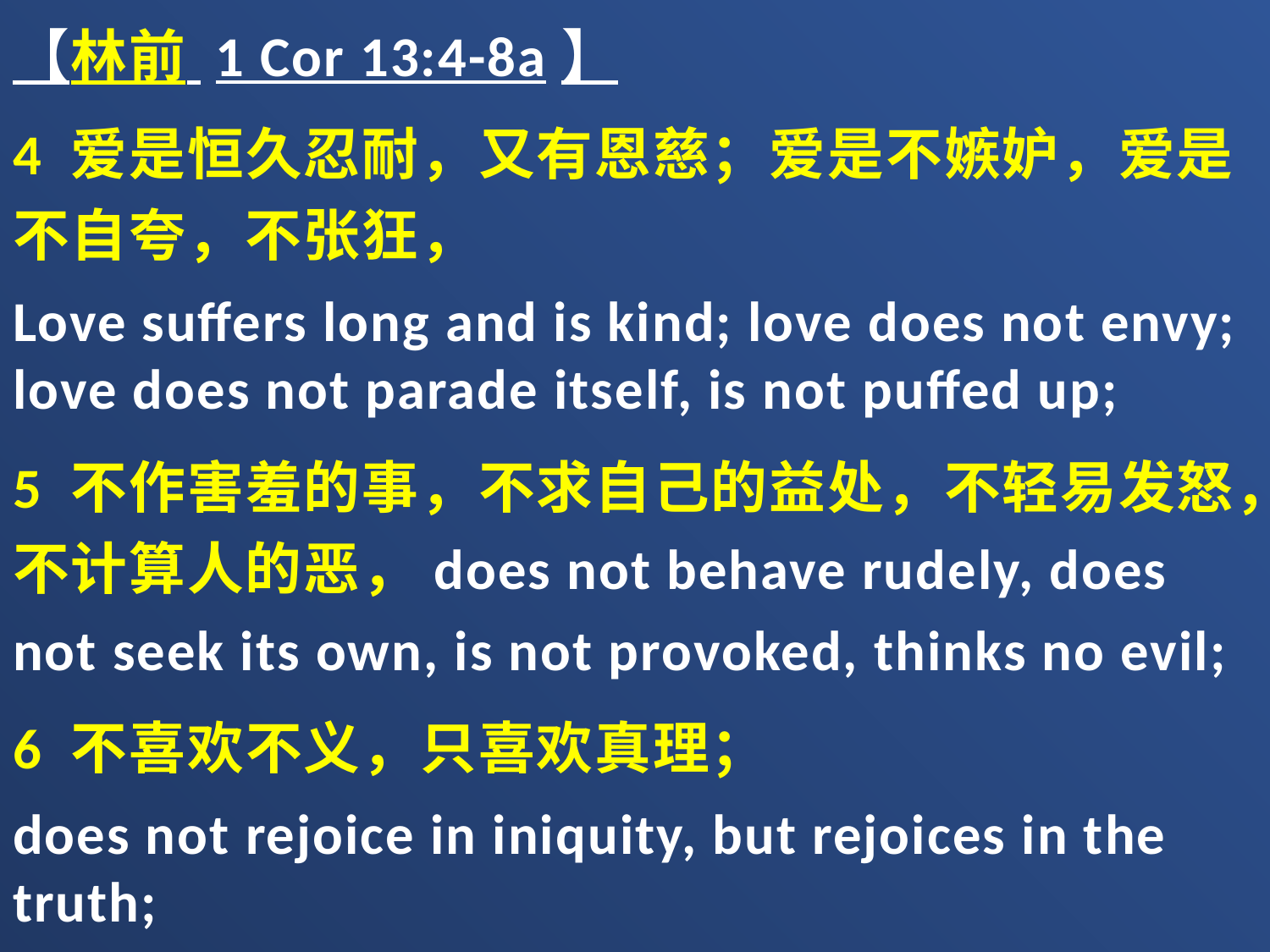

【林前 1 Cor 13:4-8a】
4 爱是恒久忍耐，又有恩慈；爱是不嫉妒，爱是不自夸，不张狂，
Love suffers long and is kind; love does not envy; love does not parade itself, is not puffed up;
5 不作害羞的事，不求自己的益处，不轻易发怒，不计算人的恶，does not behave rudely, does not seek its own, is not provoked, thinks no evil;
6 不喜欢不义，只喜欢真理；
does not rejoice in iniquity, but rejoices in the truth;